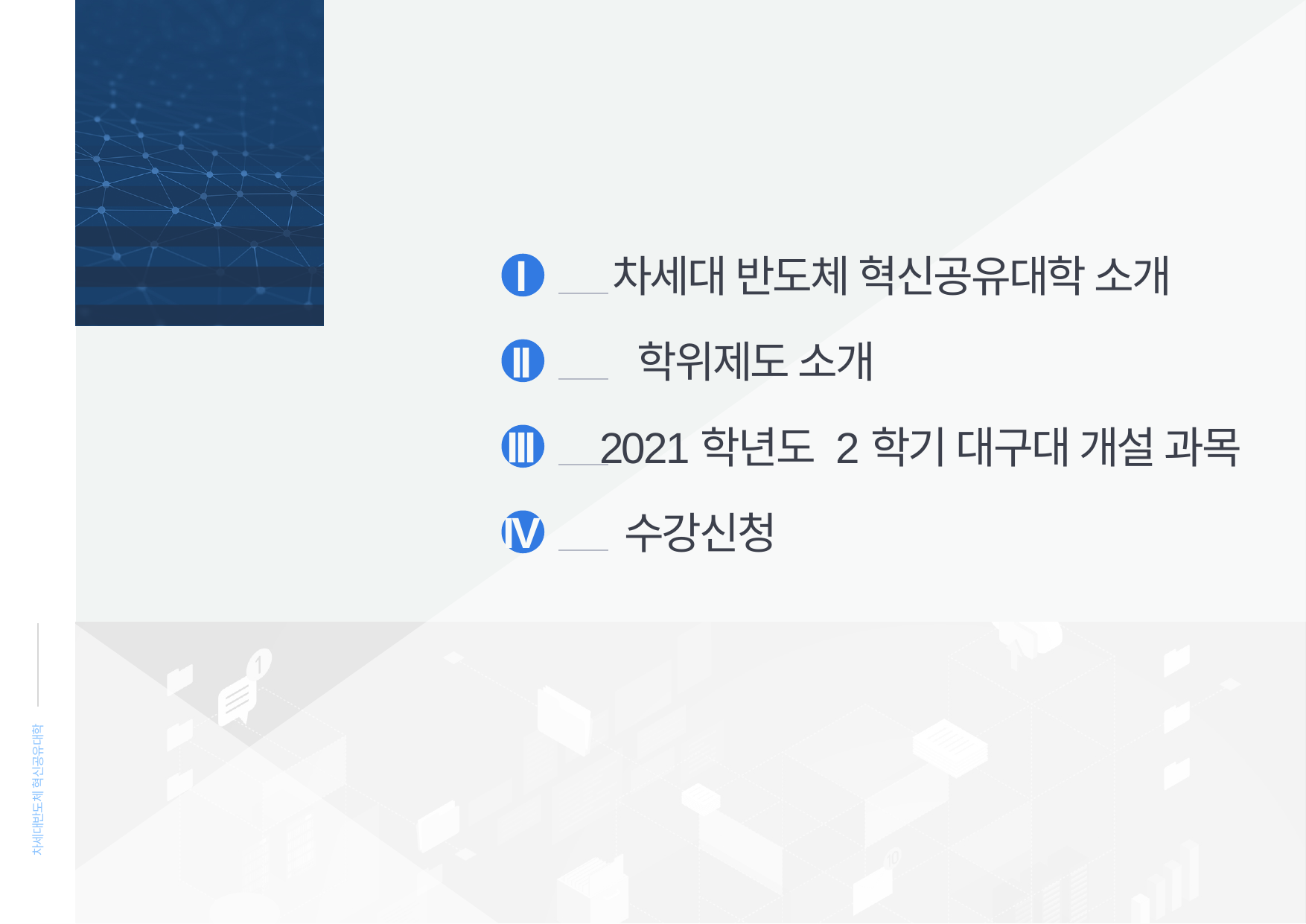

CONTENTS
I
차세대 반도체 혁신공유대학 소개

II
 학위제도 소개

III
2021학년도 2학기 대구대 개설 과목

IV
수강신청